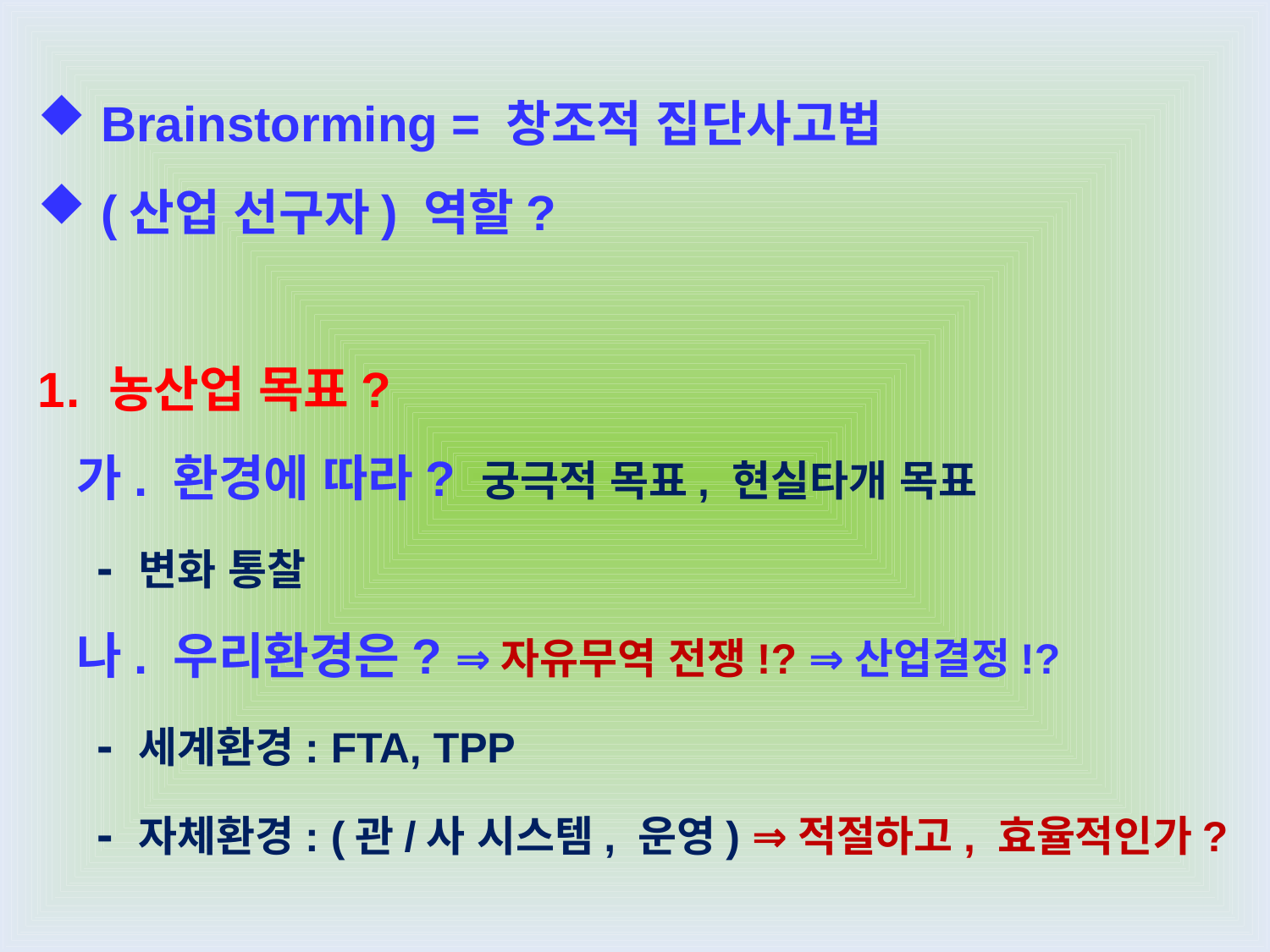

Brainstorming = 창조적 집단사고법
(산업 선구자) 역할?

농산업 목표?
  가. 환경에 따라? 궁극적 목표, 현실타개 목표
     - 변화 통찰
  나. 우리환경은? ⇒자유무역 전쟁!? ⇒산업결정!?
     - 세계환경: FTA, TPP
     - 자체환경: (관/사 시스템, 운영) ⇒적절하고, 효율적인가?